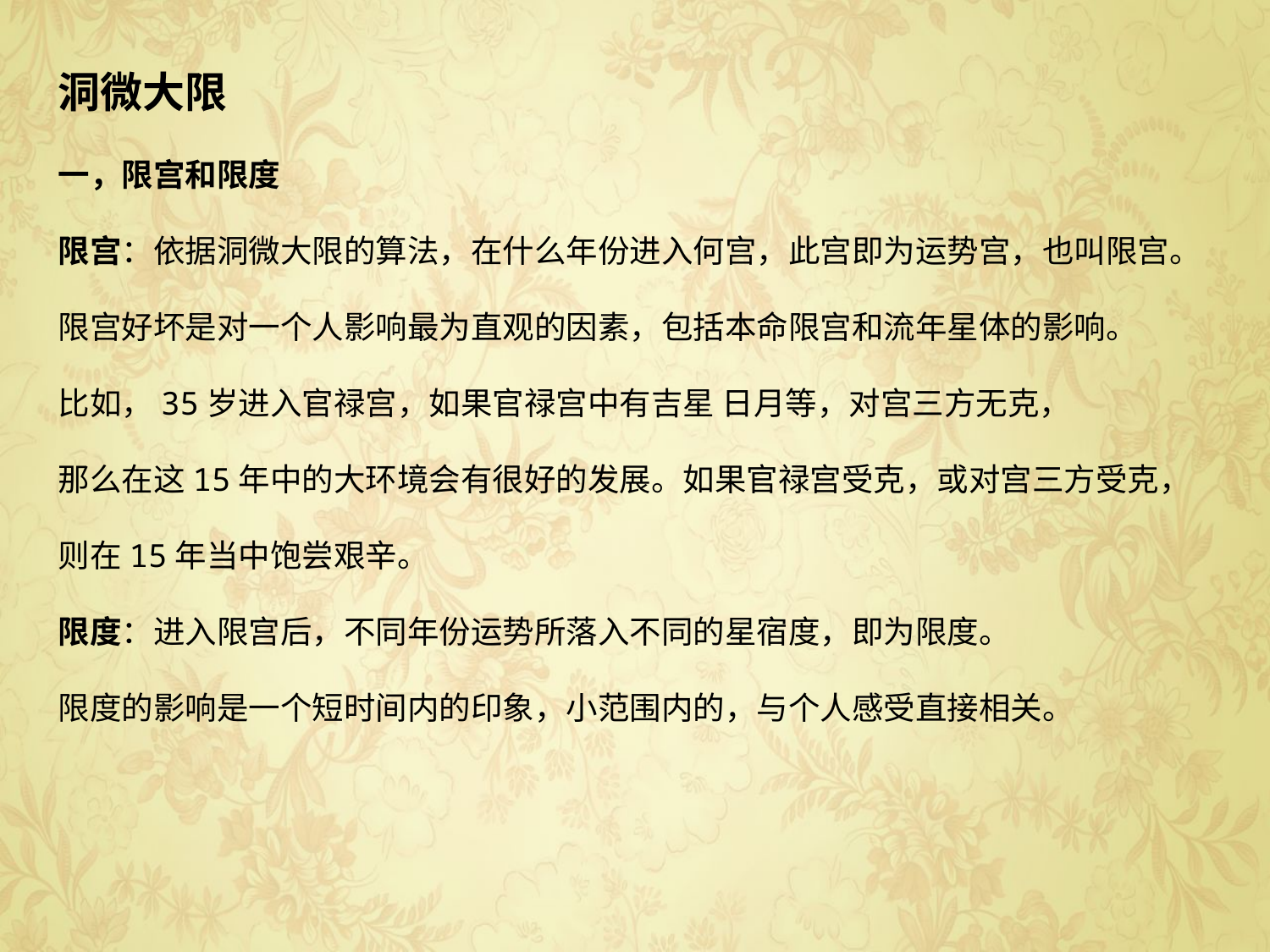

洞微大限

一，限宫和限度

限宫：依据洞微大限的算法，在什么年份进入何宫，此宫即为运势宫，也叫限宫。

限宫好坏是对一个人影响最为直观的因素，包括本命限宫和流年星体的影响。

比如，35岁进入官禄宫，如果官禄宫中有吉星 日月等，对宫三方无克，

那么在这15年中的大环境会有很好的发展。如果官禄宫受克，或对宫三方受克，

则在15年当中饱尝艰辛。

限度：进入限宫后，不同年份运势所落入不同的星宿度，即为限度。

限度的影响是一个短时间内的印象，小范围内的，与个人感受直接相关。